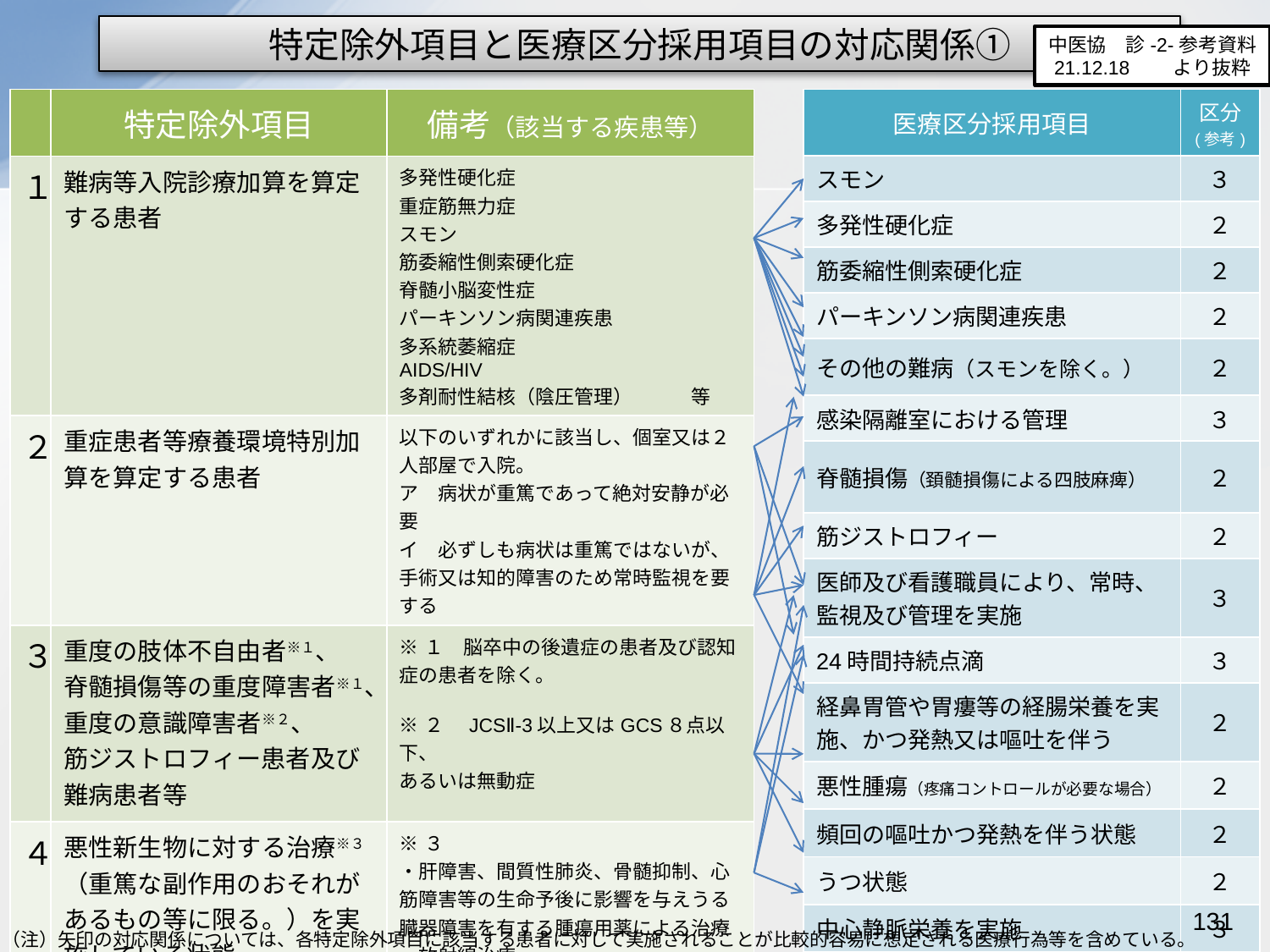

特定除外項目と医療区分採用項目の対応関係①
中医協　診-2-参考資料
21.12.18　　より抜粋
|  | 特定除外項目 | 備考（該当する疾患等） |
| --- | --- | --- |
| １ | 難病等入院診療加算を算定する患者 | 多発性硬化症 重症筋無力症 スモン 筋委縮性側索硬化症 脊髄小脳変性症 パーキンソン病関連疾患 多系統萎縮症 AIDS/HIV 多剤耐性結核（陰圧管理）　　　等 |
| ２ | 重症患者等療養環境特別加算を算定する患者 | 以下のいずれかに該当し、個室又は２人部屋で入院。 ア　病状が重篤であって絶対安静が必要 イ　必ずしも病状は重篤ではないが、手術又は知的障害のため常時監視を要する |
| ３ | 重度の肢体不自由者※１、 脊髄損傷等の重度障害者※１、重度の意識障害者※２、 筋ジストロフィー患者及び難病患者等 | ※１　脳卒中の後遺症の患者及び認知症の患者を除く。 ※２　JCSⅡ-3以上又はGCS８点以下、 あるいは無動症 |
| ４ | 悪性新生物に対する治療※３（重篤な副作用のおそれがあるもの等に限る。）を実施している状態 | ※３ ・肝障害、間質性肺炎、骨髄抑制、心筋障害等の生命予後に影響を与えうる臓器障害を有する腫瘍用薬による治療 ・放射線治療 ・末期の悪性新生物に対する治療 |
| ５ | 観血的動脈圧測定を実施している状態 |  |
| 医療区分採用項目 | 区分 (参考) |
| --- | --- |
| スモン | ３ |
| 多発性硬化症 | ２ |
| 筋委縮性側索硬化症 | ２ |
| パーキンソン病関連疾患 | ２ |
| その他の難病（スモンを除く。） | ２ |
| 感染隔離室における管理 | ３ |
| 脊髄損傷（頚髄損傷による四肢麻痺） | ２ |
| 筋ジストロフィー | ２ |
| 医師及び看護職員により、常時、監視及び管理を実施 | ３ |
| 24時間持続点滴 | ３ |
| 経鼻胃管や胃瘻等の経腸栄養を実施、かつ発熱又は嘔吐を伴う | ２ |
| 悪性腫瘍（疼痛コントロールが必要な場合） | ２ |
| 頻回の嘔吐かつ発熱を伴う状態 | ２ |
| うつ状態 | ２ |
| 中心静脈栄養を実施 | ３ |
131
（注）矢印の対応関係については、各特定除外項目に該当する患者に対して実施されることが比較的容易に想定される医療行為等を含めている。